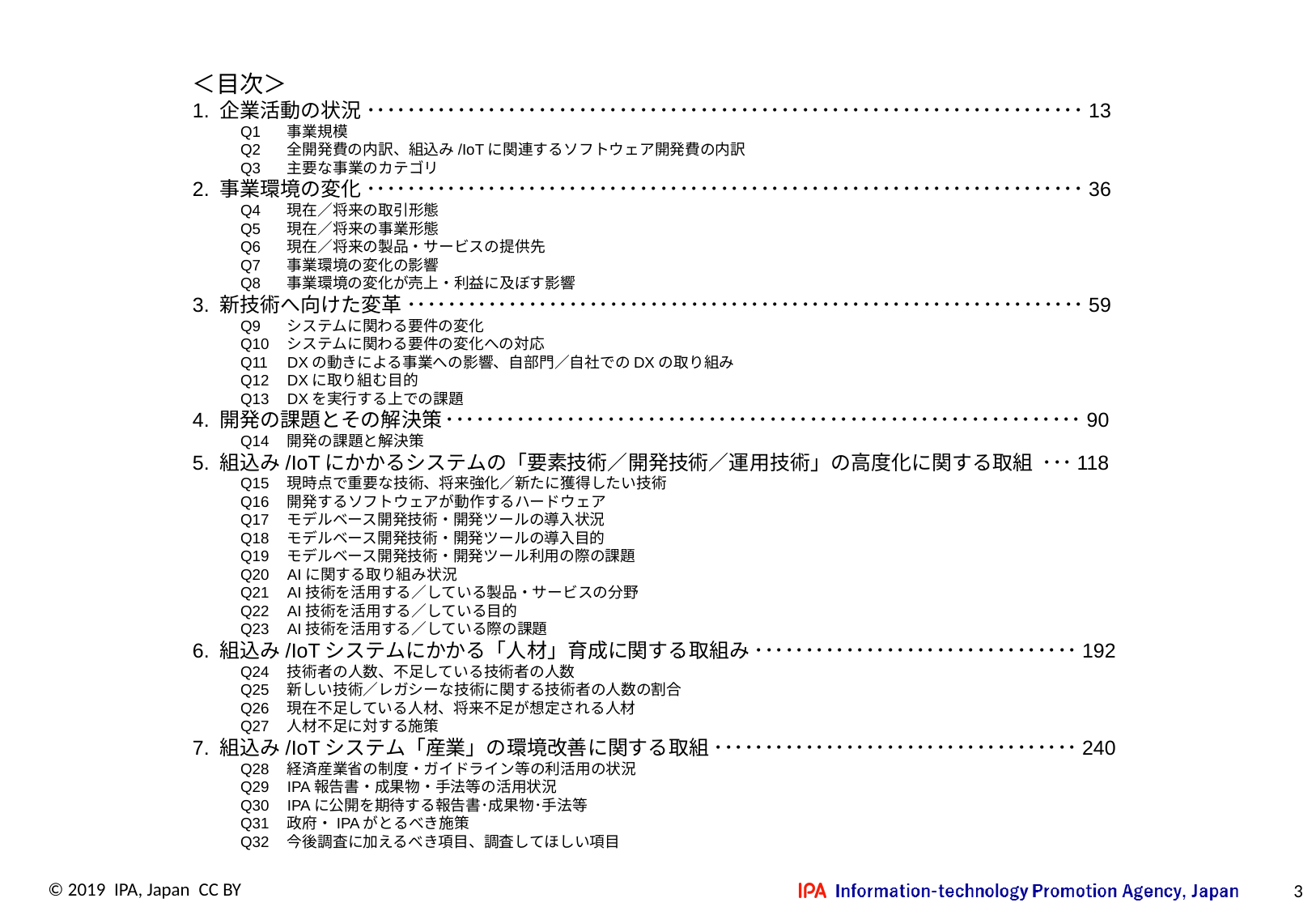

＜目次＞
1. 企業活動の状況	 ･･･････････････････････････････････････････････････････････････････････ 13
	Q1	事業規模
	Q2	全開発費の内訳、組込み/IoTに関連するソフトウェア開発費の内訳
	Q3	主要な事業のカテゴリ
2. 事業環境の変化	 ･･･････････････････････････････････････････････････････････････････････ 36
	Q4	現在／将来の取引形態
	Q5	現在／将来の事業形態
	Q6	現在／将来の製品・サービスの提供先
	Q7	事業環境の変化の影響
	Q8	事業環境の変化が売上・利益に及ぼす影響
3. 新技術へ向けた変革	 ･･･････････････････････････････････････････････････････････････････ 59
	Q9	システムに関わる要件の変化
	Q10	システムに関わる要件の変化への対応
	Q11	DXの動きによる事業への影響、自部門／自社でのDXの取り組み
	Q12	DXに取り組む目的
	Q13	DXを実行する上での課題
4. 開発の課題とその解決策	･･･････････････････････････････････････････････････････････････ 90
	Q14	開発の課題と解決策
5. 組込み/IoTにかかるシステムの「要素技術／開発技術／運用技術」の高度化に関する取組	･･･ 118
	Q15	現時点で重要な技術、将来強化／新たに獲得したい技術
	Q16	開発するソフトウェアが動作するハードウェア
	Q17	モデルベース開発技術・開発ツールの導入状況
	Q18	モデルベース開発技術・開発ツールの導入目的
	Q19	モデルベース開発技術・開発ツール利用の際の課題
	Q20	AIに関する取り組み状況
	Q21	AI技術を活用する／している製品・サービスの分野
	Q22	AI技術を活用する／している目的
	Q23	AI技術を活用する／している際の課題
6. 組込み/IoTシステムにかかる「人材」育成に関する取組み	 ････････････････････････････････ 192
	Q24	技術者の人数、不足している技術者の人数
	Q25	新しい技術／レガシーな技術に関する技術者の人数の割合
	Q26	現在不足している人材、将来不足が想定される人材
	Q27	人材不足に対する施策
7. 組込み/IoTシステム「産業」の環境改善に関する取組	 ････････････････････････････････････ 240
	Q28	経済産業省の制度・ガイドライン等の利活用の状況
	Q29	IPA報告書・成果物・手法等の活用状況
	Q30	IPAに公開を期待する報告書･成果物･手法等
	Q31	政府・IPAがとるべき施策
	Q32	今後調査に加えるべき項目、調査してほしい項目